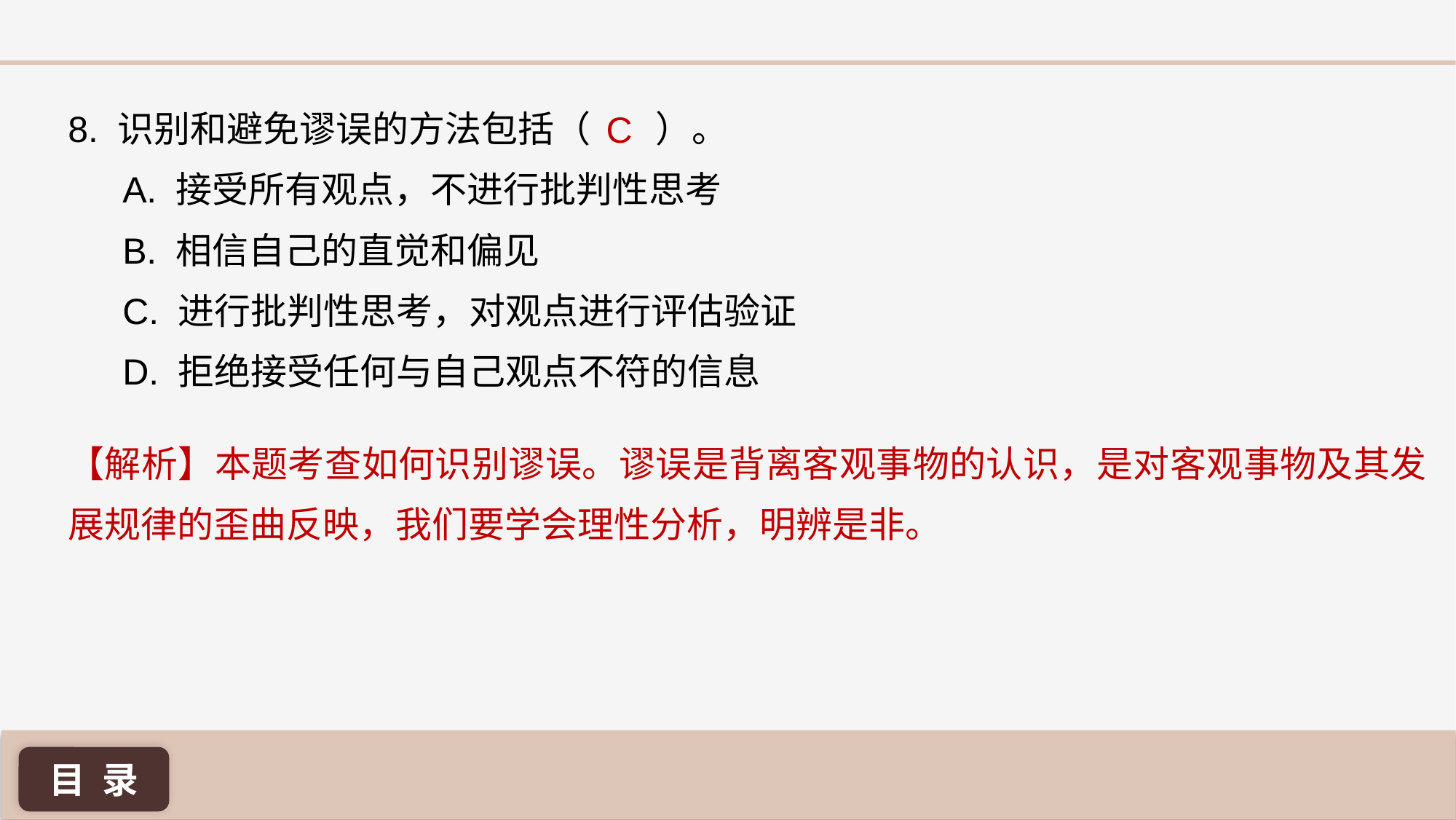

8. 识别和避免谬误的方法包括（        ）。
A. 接受所有观点，不进行批判性思考
B. 相信自己的直觉和偏见
C. 进行批判性思考，对观点进行评估验证
D. 拒绝接受任何与自己观点不符的信息
C
【解析】本题考查如何识别谬误。谬误是背离客观事物的认识，是对客观事物及其发展规律的歪曲反映，我们要学会理性分析，明辨是非。